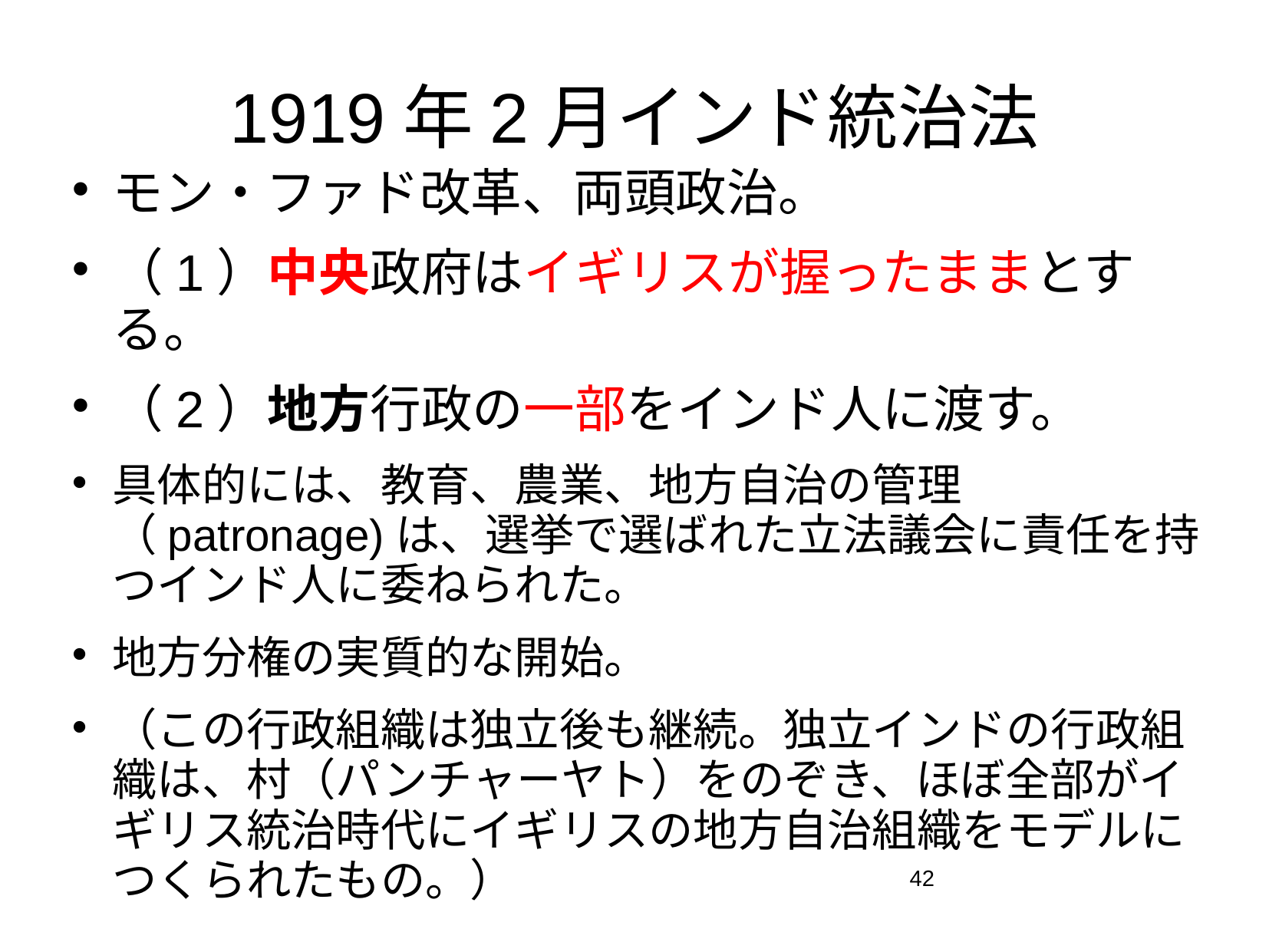

# 1919年2月インド統治法
モン・ファド改革、両頭政治。
（1）中央政府はイギリスが握ったままとする。
（2）地方行政の一部をインド人に渡す。
具体的には、教育、農業、地方自治の管理（patronage)は、選挙で選ばれた立法議会に責任を持つインド人に委ねられた。
地方分権の実質的な開始。
（この行政組織は独立後も継続。独立インドの行政組織は、村（パンチャーヤト）をのぞき、ほぼ全部がイギリス統治時代にイギリスの地方自治組織をモデルにつくられたもの。）
42